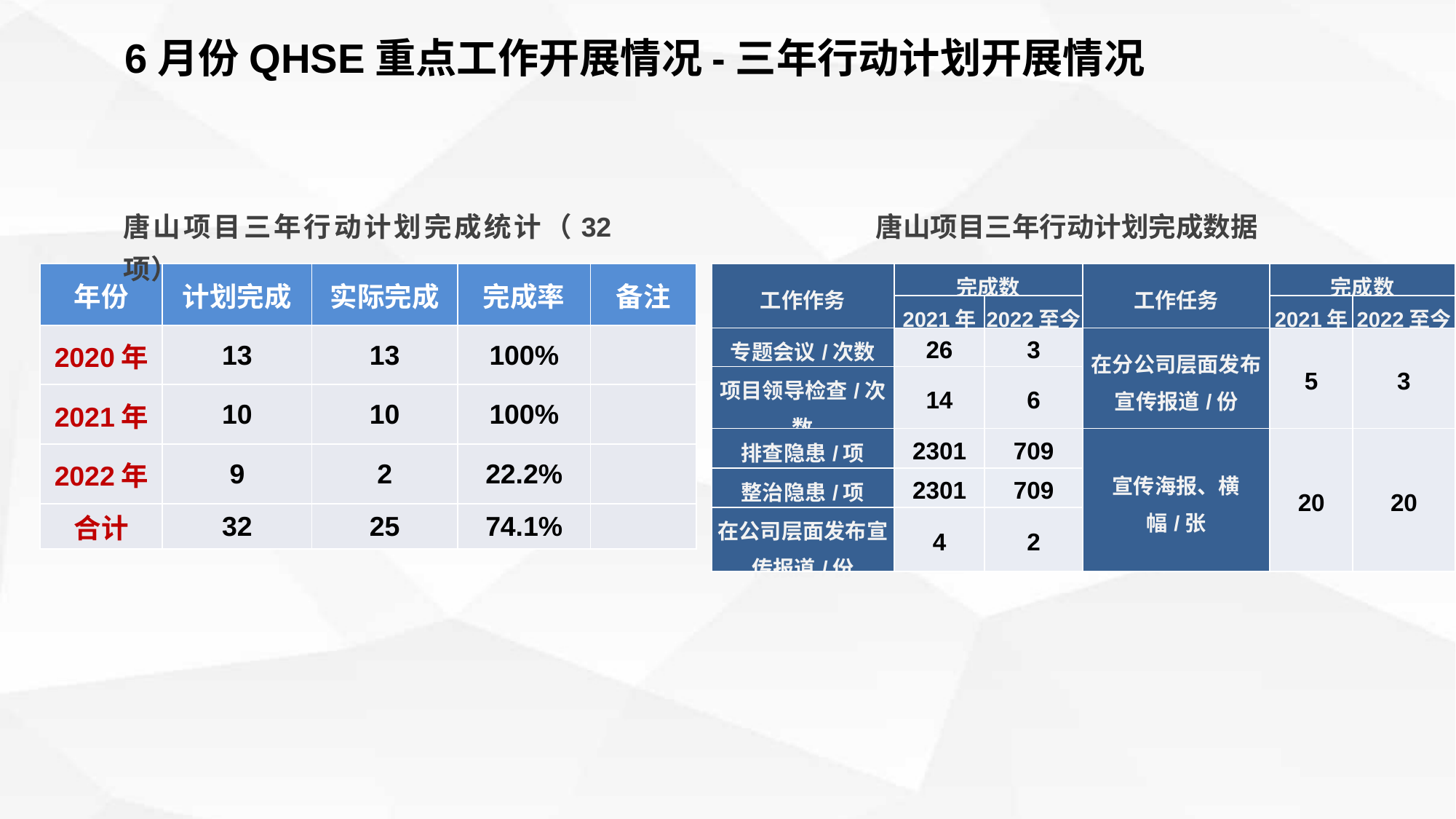

6月份QHSE重点工作开展情况-三年行动计划开展情况
唐山项目三年行动计划完成统计（32项）
唐山项目三年行动计划完成数据
| 年份 | 计划完成 | 实际完成 | 完成率 | 备注 |
| --- | --- | --- | --- | --- |
| 2020年 | 13 | 13 | 100% |  |
| 2021年 | 10 | 10 | 100% |  |
| 2022年 | 9 | 2 | 22.2% |  |
| 合计 | 32 | 25 | 74.1% |  |
| 工作作务 | 完成数 |  | 工作任务 | 完成数 |  |
| --- | --- | --- | --- | --- | --- |
|  | 2021年 | 2022至今 |  | 2021年 | 2022至今 |
| 专题会议/次数 | 26 | 3 | 在分公司层面发布宣传报道/份 | 5 | 3 |
| 项目领导检查/次数 | 14 | 6 |  |  |  |
| 排查隐患/项 | 2301 | 709 | 宣传海报、横幅/张 | 20 | 20 |
| 整治隐患/项 | 2301 | 709 |  |  |  |
| 在公司层面发布宣传报道/份 | 4 | 2 |  |  |  |